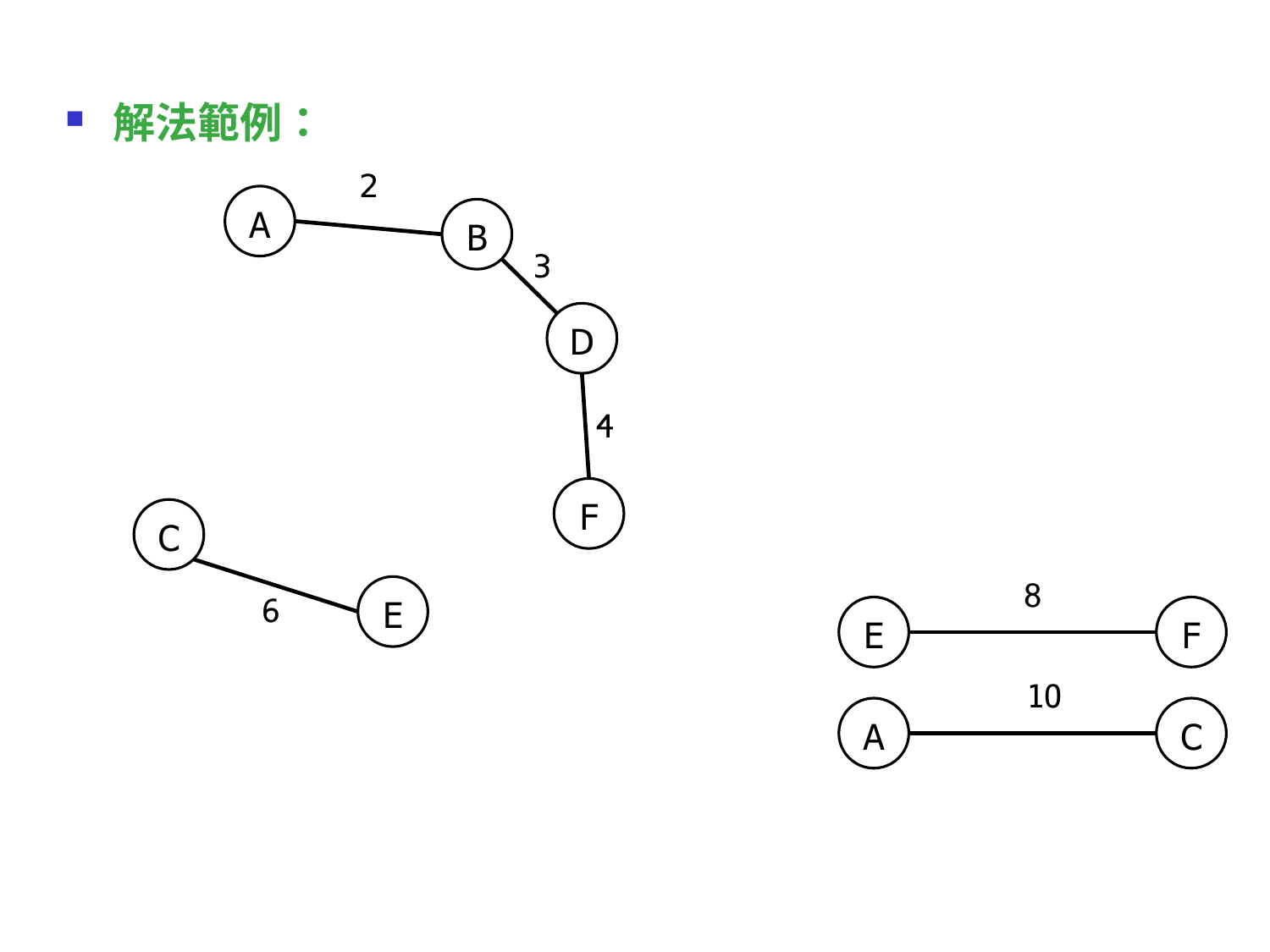

解法範例：

2
A
B
3
D
4
F
C
8
E
F
E
6
10
A
C